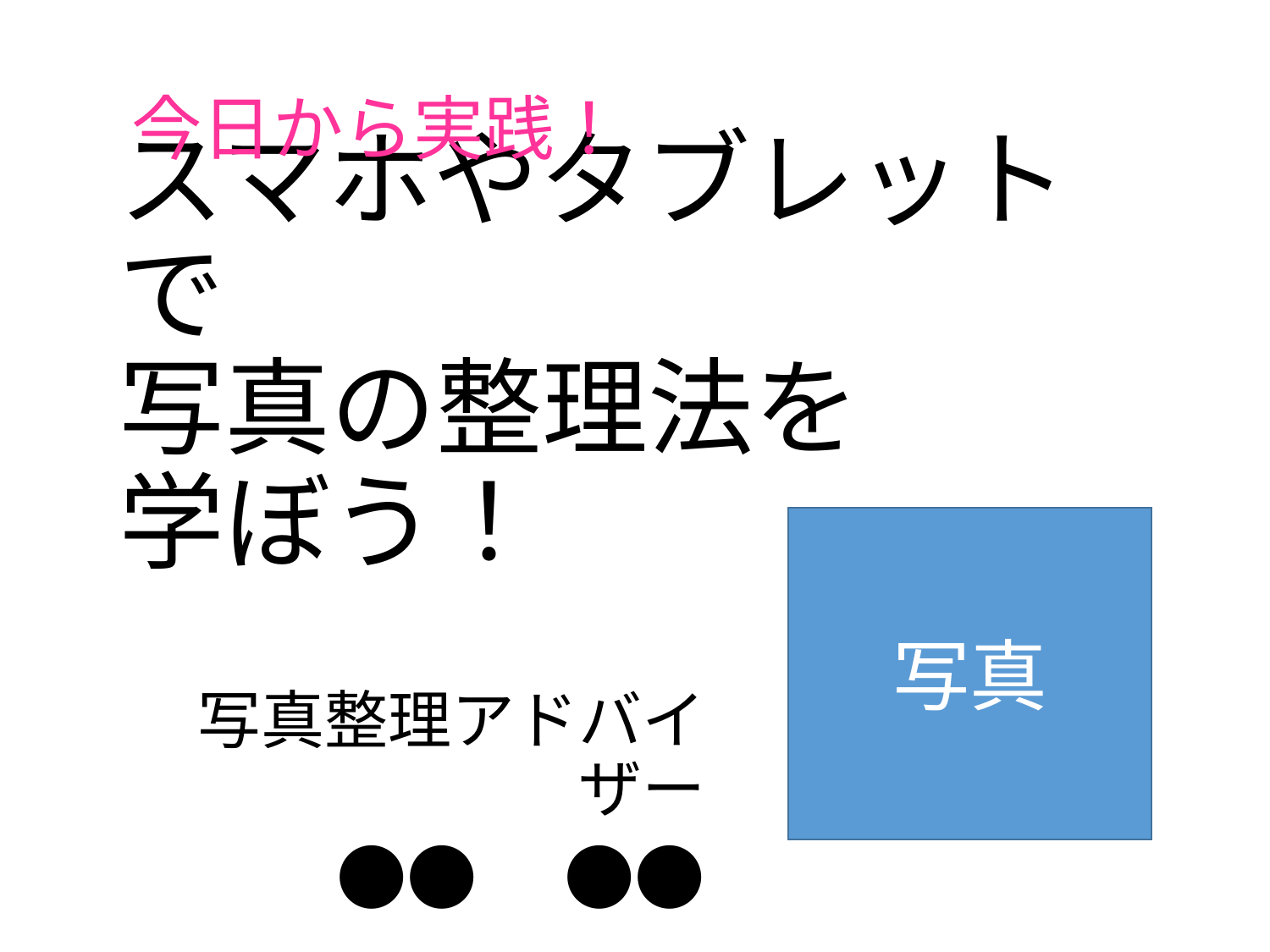

今日から実践！
# スマホやタブレットで 写真の整理法を 学ぼう！
写真
写真整理アドバイザー
●●　●●